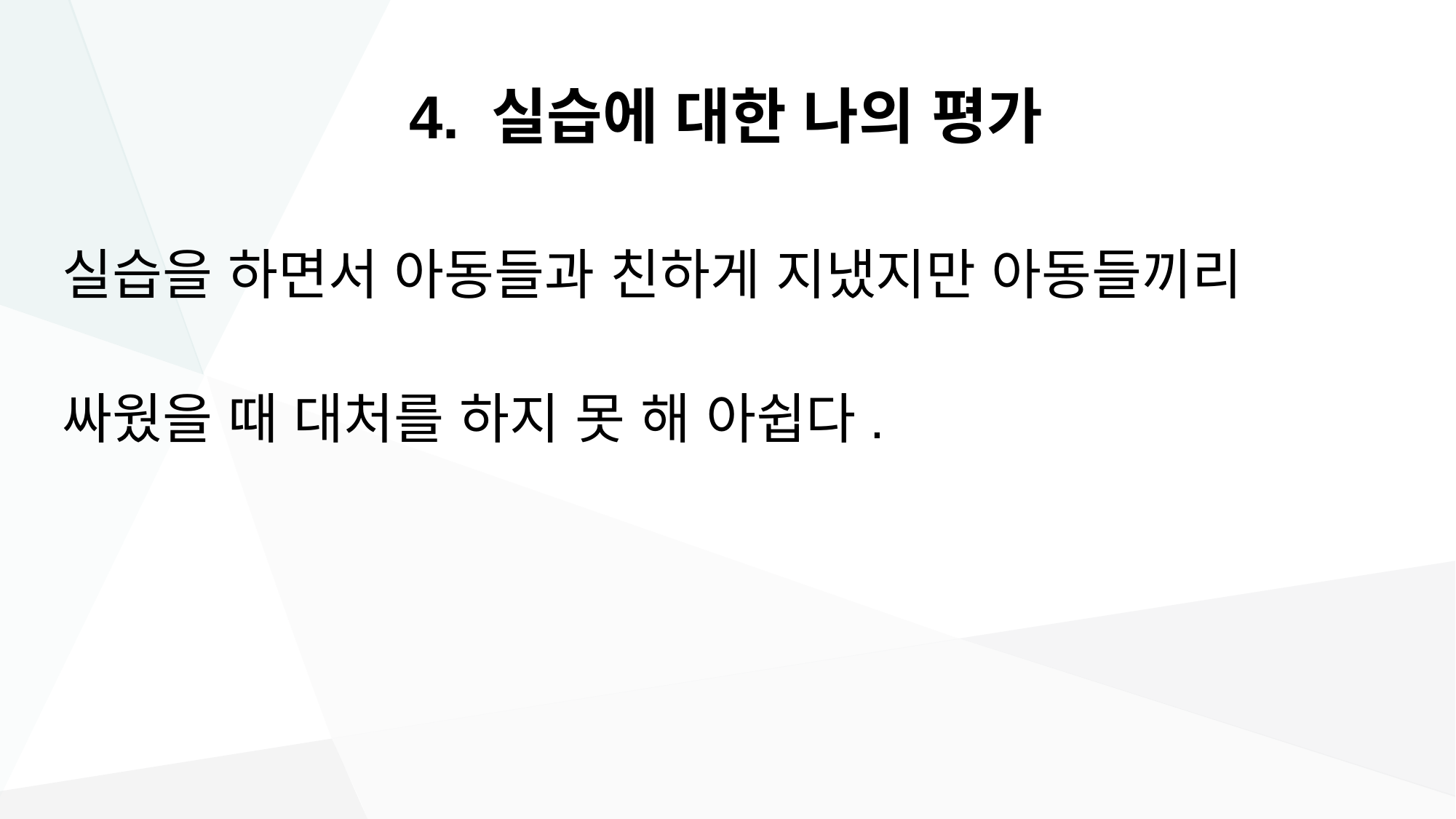

# 4. 실습에 대한 나의 평가
실습을 하면서 아동들과 친하게 지냈지만 아동들끼리 싸웠을 때 대처를 하지 못 해 아쉽다.